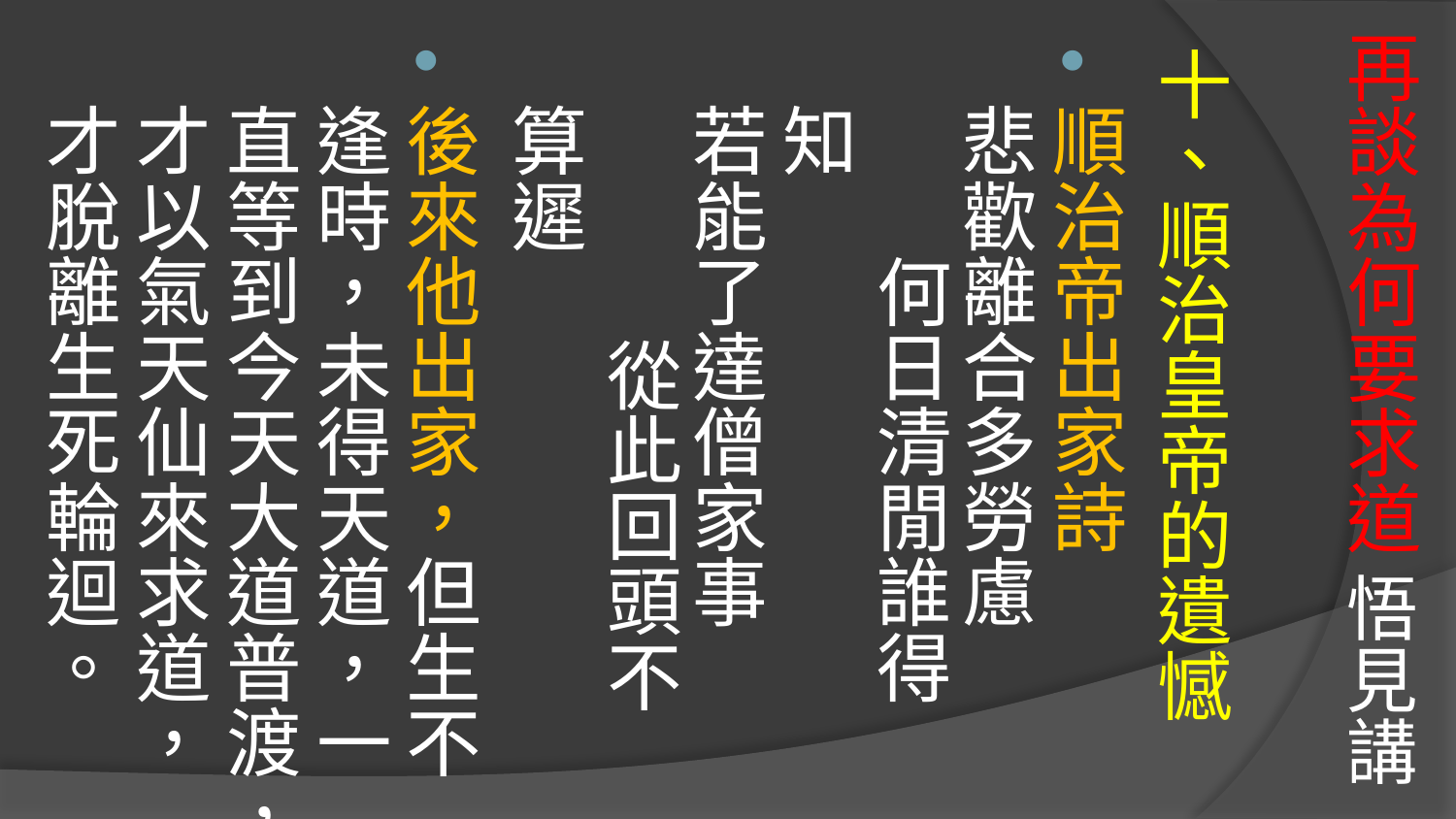

# 再談為何要求道 悟見講
十、順治皇帝的遺憾
順治帝出家詩
悲歡離合多勞慮                  何日清閒誰得知 
若能了達僧家事                       從此回頭不算遲
後來他出家，但生不逢時，未得天道，一直等到今天大道普渡，才以氣天仙來求道，才脫離生死輪迴。